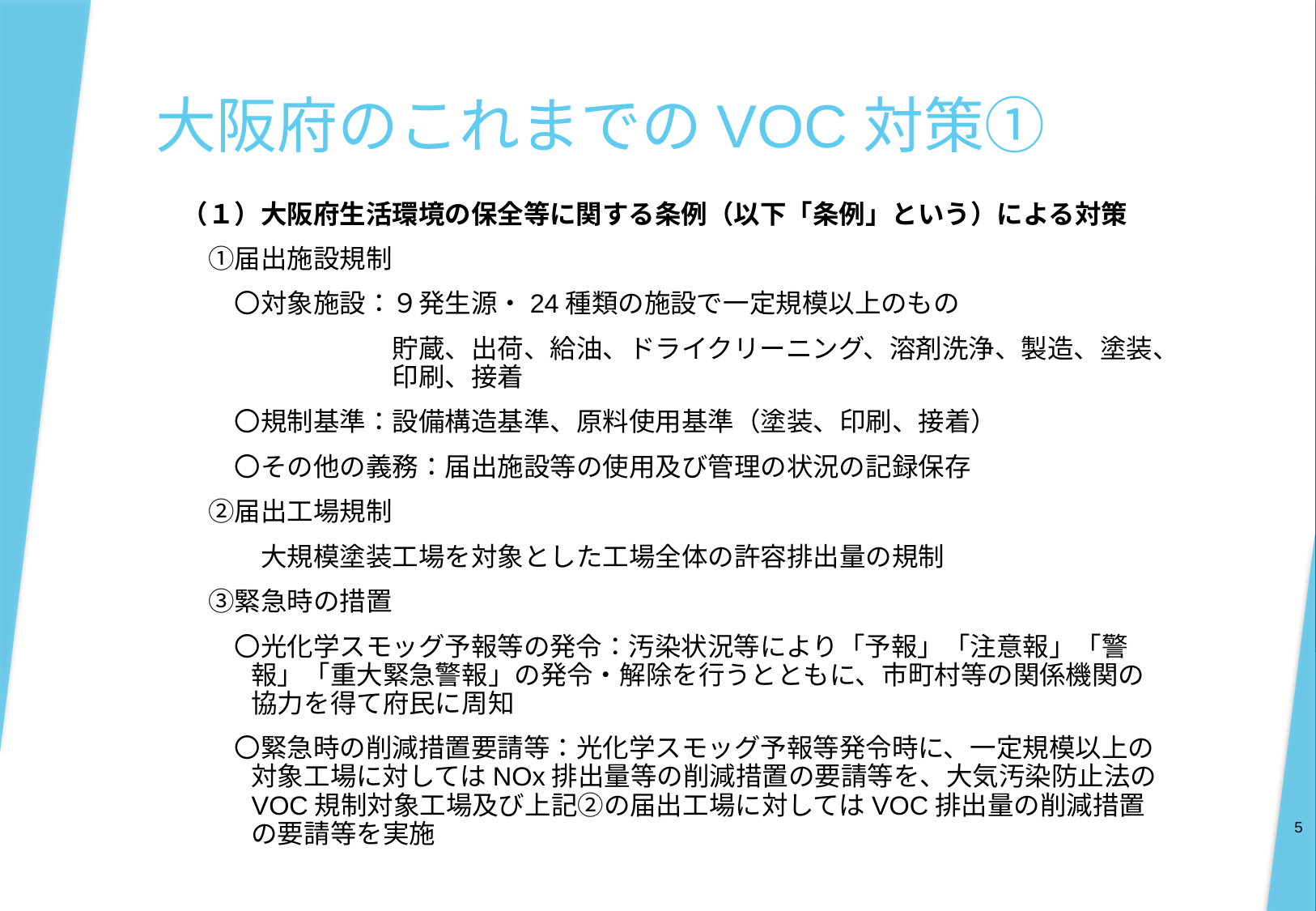

# 大阪府のこれまでのVOC対策①
（１）大阪府生活環境の保全等に関する条例（以下「条例」という）による対策
　①届出施設規制
　　〇対象施設：９発生源・24種類の施設で一定規模以上のもの
　　　　　　　　貯蔵、出荷、給油、ドライクリーニング、溶剤洗浄、製造、塗装、印刷、接着
　　〇規制基準：設備構造基準、原料使用基準（塗装、印刷、接着）
　　〇その他の義務：届出施設等の使用及び管理の状況の記録保存
　②届出工場規制
　　　大規模塗装工場を対象とした工場全体の許容排出量の規制
　③緊急時の措置
　　〇光化学スモッグ予報等の発令：汚染状況等により「予報」「注意報」「警報」「重大緊急警報」の発令・解除を行うとともに、市町村等の関係機関の協力を得て府民に周知
　　〇緊急時の削減措置要請等：光化学スモッグ予報等発令時に、一定規模以上の対象工場に対してはNOx排出量等の削減措置の要請等を、大気汚染防止法のVOC規制対象工場及び上記②の届出工場に対してはVOC排出量の削減措置の要請等を実施

5